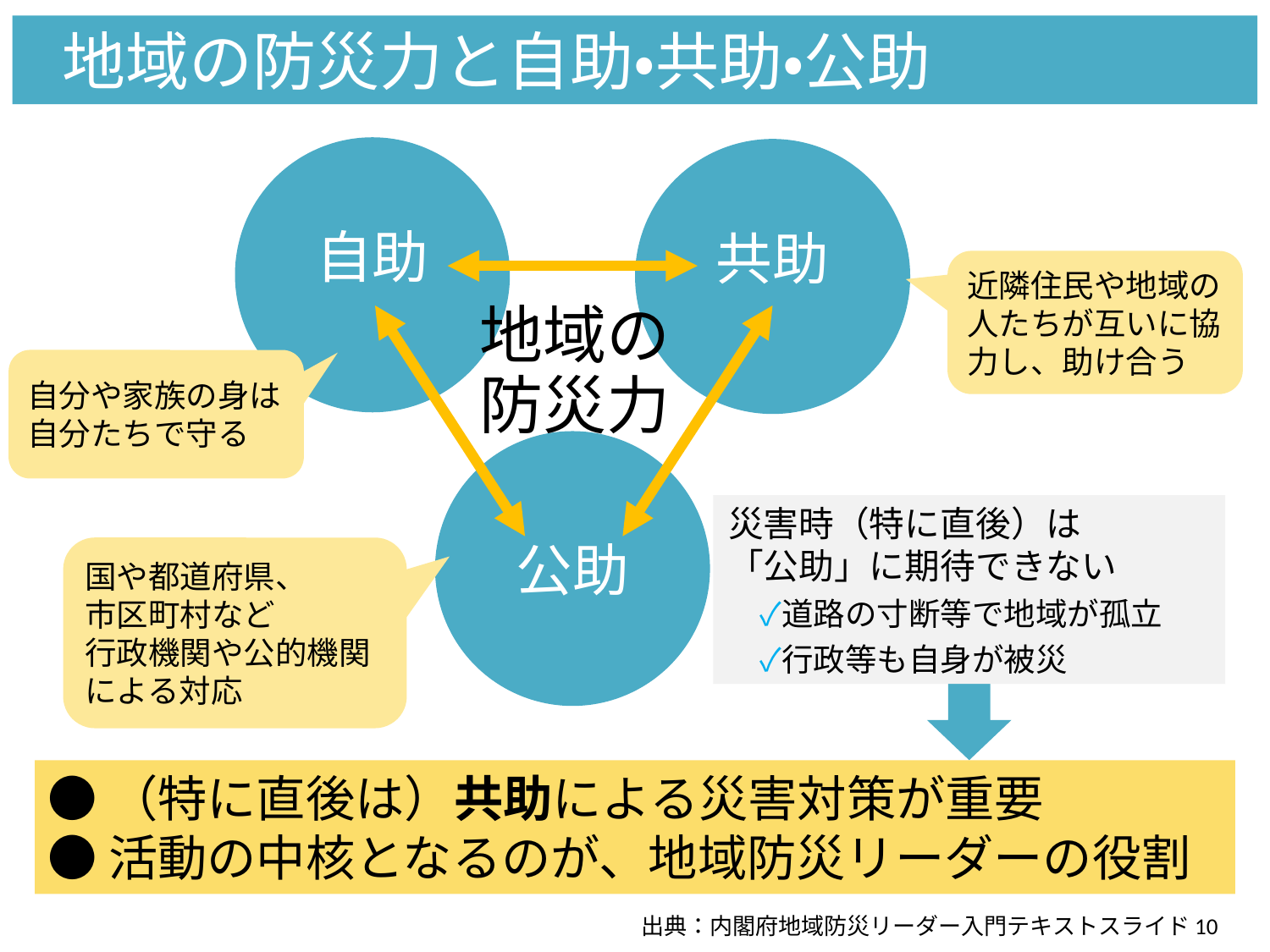

地域の防災力と自助・共助・公助
自助
共助
近隣住民や地域の人たちが互いに協力し、助け合う
地域の
防災力
自分や家族の身は自分たちで守る
公助
災害時（特に直後）は
「公助」に期待できない
　✓道路の寸断等で地域が孤立
　✓行政等も自身が被災
国や都道府県、
市区町村など
行政機関や公的機関による対応

●（特に直後は）共助による災害対策が重要
●活動の中核となるのが、地域防災リーダーの役割
出典：内閣府地域防災リーダー入門テキストスライド10